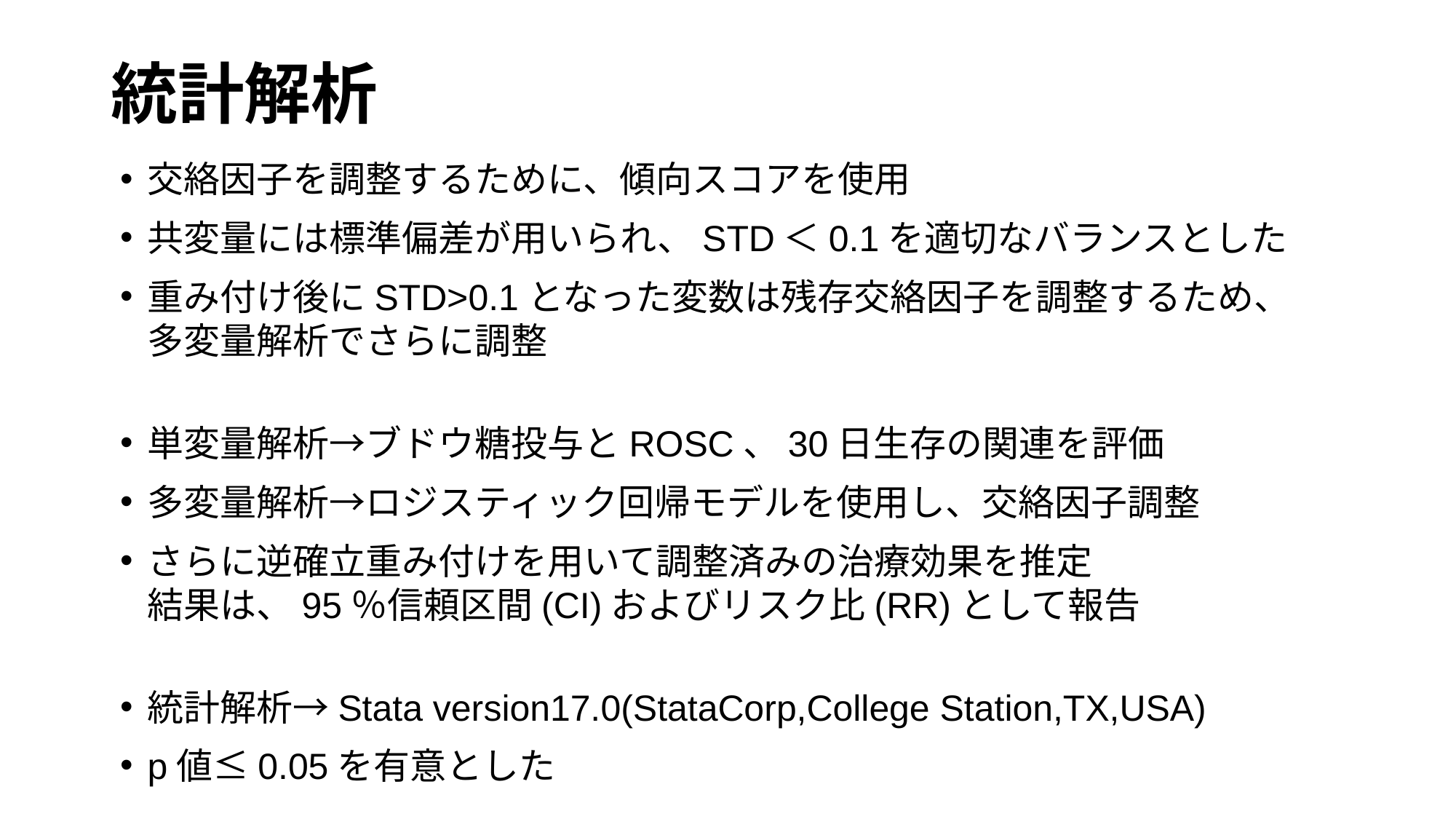

# 統計解析
交絡因子を調整するために、傾向スコアを使用
共変量には標準偏差が用いられ、STD＜0.1を適切なバランスとした
重み付け後にSTD>0.1となった変数は残存交絡因子を調整するため、
多変量解析でさらに調整
単変量解析→ブドウ糖投与とROSC、30日生存の関連を評価
多変量解析→ロジスティック回帰モデルを使用し、交絡因子調整
さらに逆確立重み付けを用いて調整済みの治療効果を推定
結果は、95％信頼区間(CI)およびリスク比(RR)として報告
統計解析→Stata version17.0(StataCorp,College Station,TX,USA)
p値≤0.05を有意とした